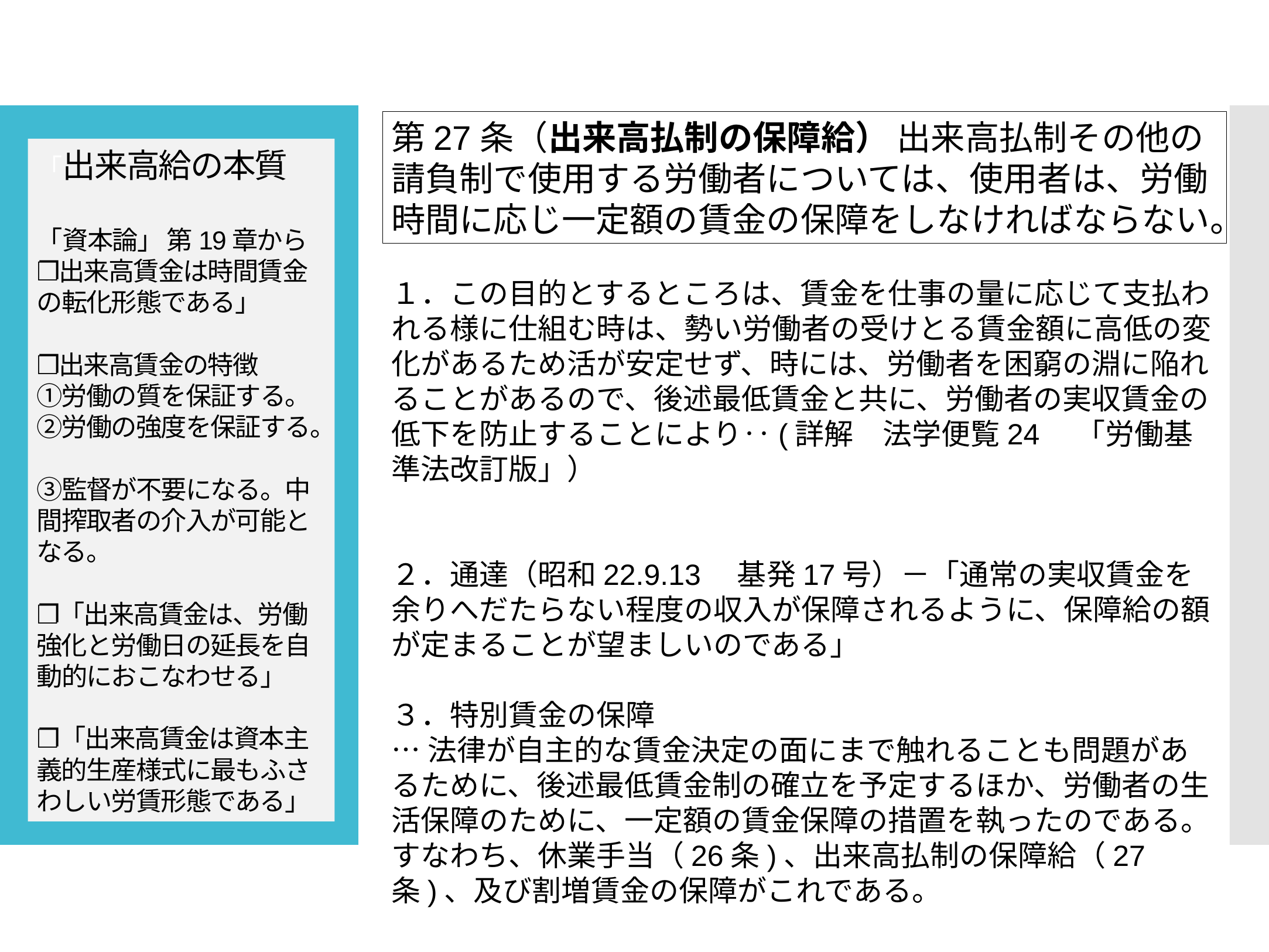

第27条（出来高払制の保障給） 出来高払制その他の請負制で使用する労働者については、使用者は、労働時間に応じ一定額の賃金の保障をしなければならない。
# 「出来高給の本質 「資本論」 第19章から ❐出来高賃金は時間賃金の転化形態である」 ❐出来高賃金の特徴 ①労働の質を保証する。 ②労働の強度を保証する。 ③監督が不要になる。中間搾取者の介入が可能となる。 ❐「出来高賃金は、労働強化と労働日の延長を自動的におこなわせる」 ❐「出来高賃金は資本主義的生産様式に最もふさわしい労賃形態である」
１．この目的とするところは、賃金を仕事の量に応じて支払われる様に仕組む時は、勢い労働者の受けとる賃金額に高低の変化があるため活が安定せず、時には、労働者を困窮の淵に陥れることがあるので、後述最低賃金と共に、労働者の実収賃金の低下を防止することにより‥(詳解　法学便覧24　「労働基準法改訂版」）

２．通達（昭和22.9.13　基発17号）－「通常の実収賃金を余りへだたらない程度の収入が保障されるように、保障給の額が定まることが望ましいのである」

３．特別賃金の保障
…法律が自主的な賃金決定の面にまで触れることも問題があるために、後述最低賃金制の確立を予定するほか、労働者の生活保障のために、一定額の賃金保障の措置を執ったのである。すなわち、休業手当（26条)、出来高払制の保障給（27条)、及び割増賃金の保障がこれである。